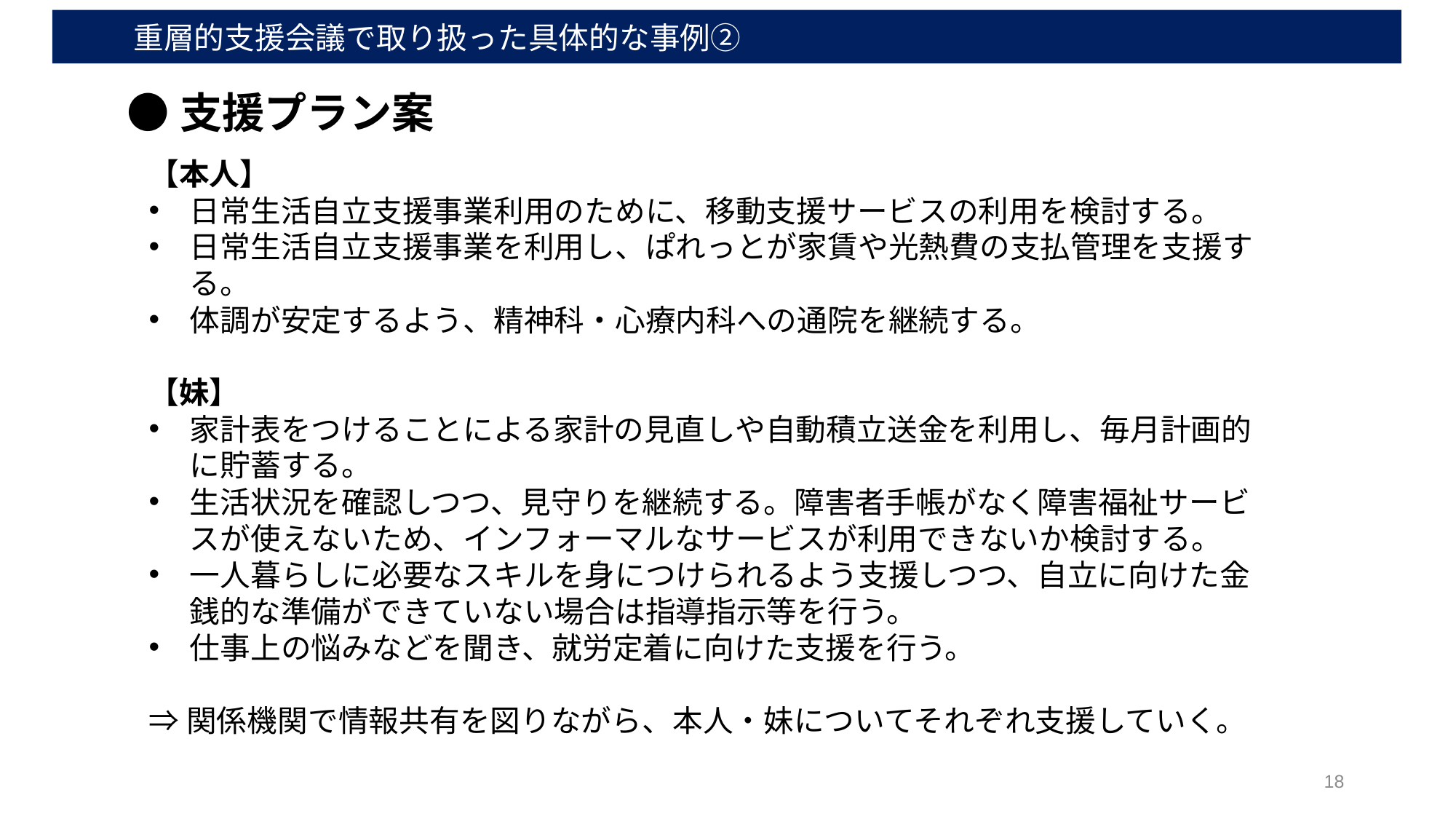

重層的支援会議で取り扱った具体的な事例②
●支援プラン案
【本人】
日常生活自立支援事業利用のために、移動支援サービスの利用を検討する。
日常生活自立支援事業を利用し、ぱれっとが家賃や光熱費の支払管理を支援する。
体調が安定するよう、精神科・心療内科への通院を継続する。

【妹】
家計表をつけることによる家計の見直しや自動積立送金を利用し、毎月計画的に貯蓄する。
生活状況を確認しつつ、見守りを継続する。障害者手帳がなく障害福祉サービスが使えないため、インフォーマルなサービスが利用できないか検討する。
一人暮らしに必要なスキルを身につけられるよう支援しつつ、自立に向けた金銭的な準備ができていない場合は指導指示等を行う。
仕事上の悩みなどを聞き、就労定着に向けた支援を行う。

⇒関係機関で情報共有を図りながら、本人・妹についてそれぞれ支援していく。
18